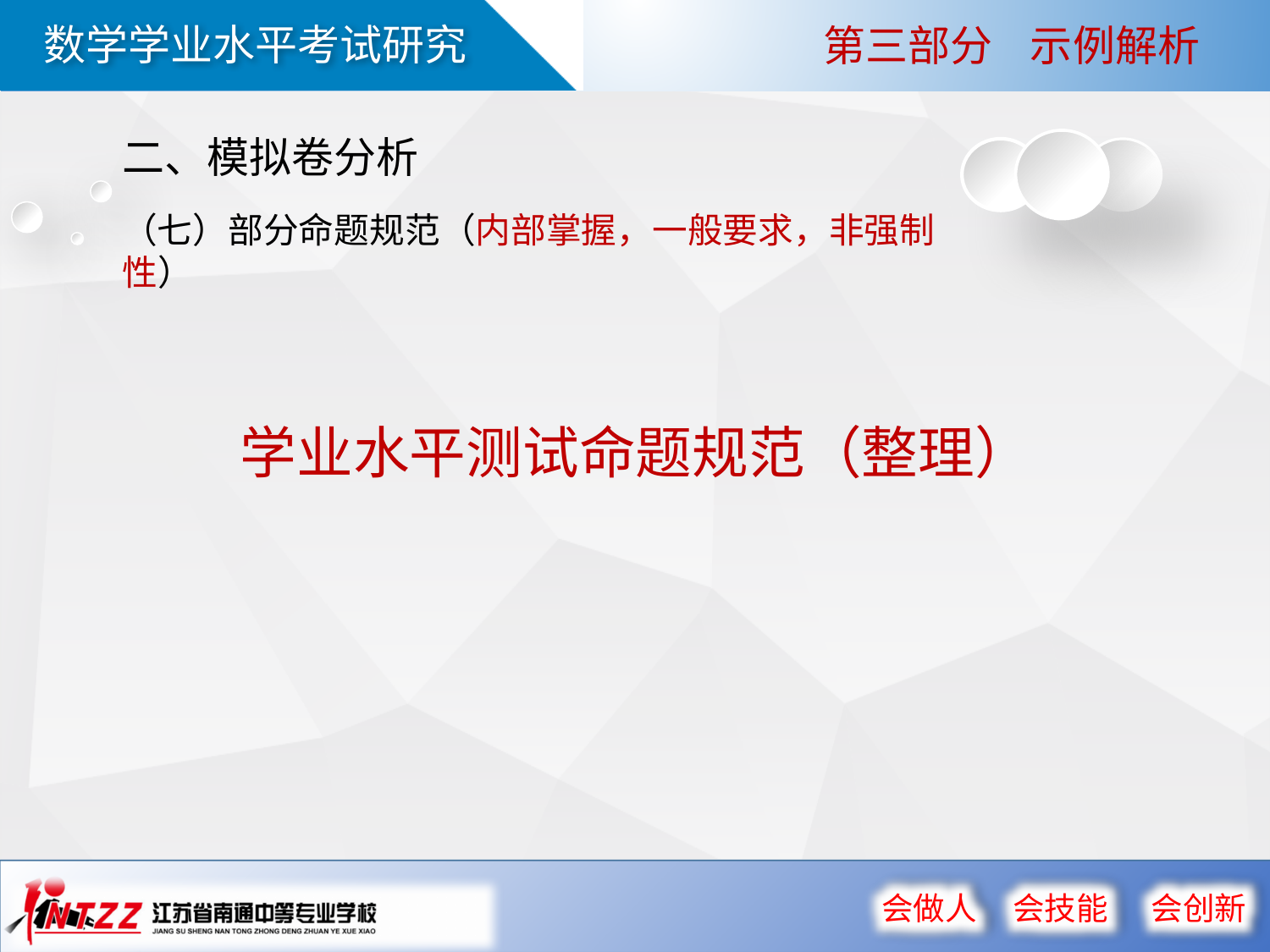

第三部分    示例解析
二、模拟卷分析

（七）部分命题规范（内部掌握，一般要求，非强制性）

学业水平测试命题规范（整理）